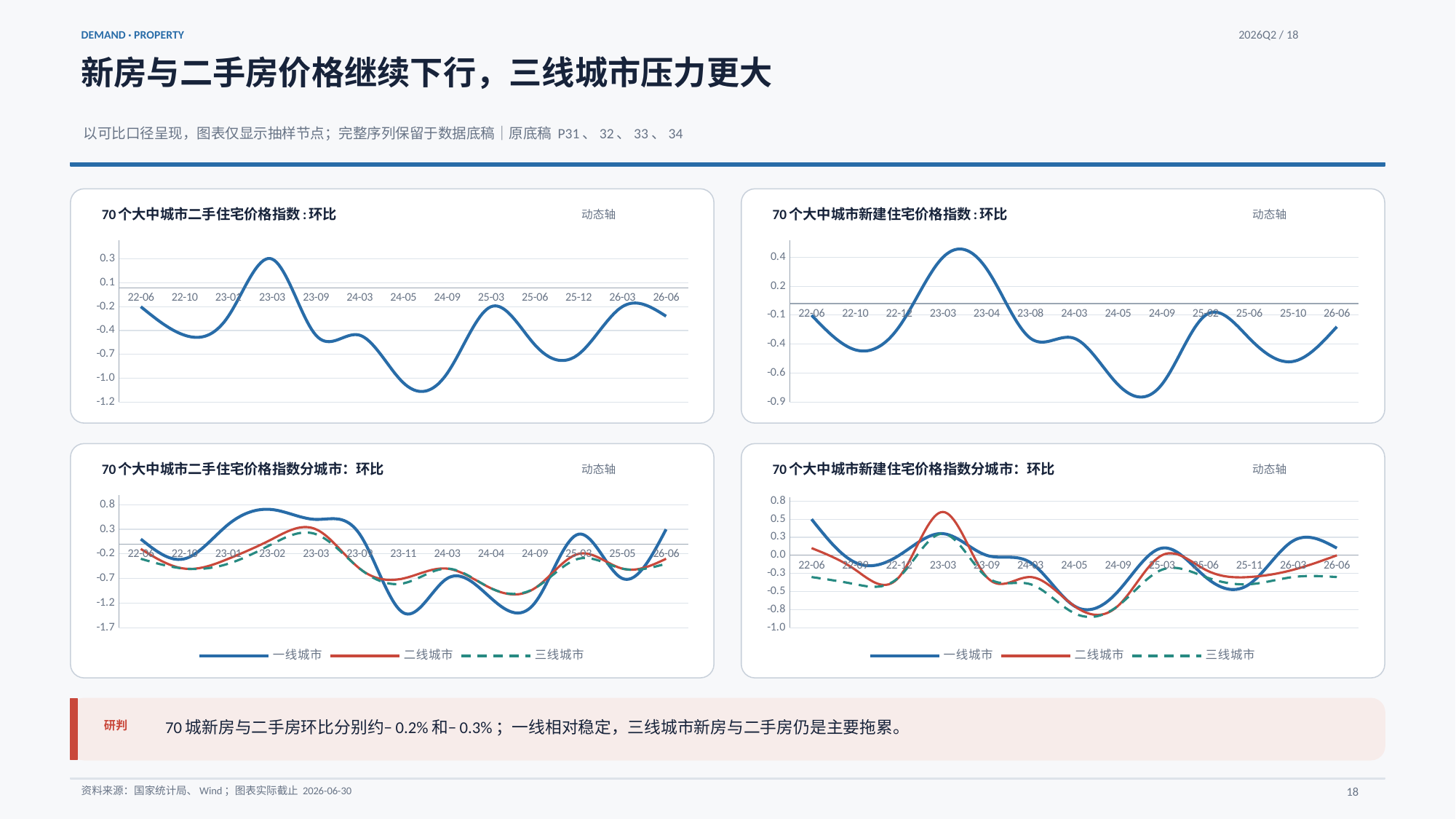

DEMAND · PROPERTY
2026Q2 / 18
新房与二手房价格继续下行，三线城市压力更大
以可比口径呈现，图表仅显示抽样节点；完整序列保留于数据底稿｜原底稿 P31、32、33、34

70个大中城市二手住宅价格指数:环比
70个大中城市新建住宅价格指数:环比
动态轴
动态轴

### Chart

| Category |  |
|---|---|
| 22-06 | -0.2 |
| 22-10 | -0.5 |
| 23-01 | -0.3 |
| 23-03 | 0.3 |
| 23-09 | -0.5 |
| 24-03 | -0.5 |
| 24-05 | -1.0 |
| 24-09 | -0.9 |
| 25-03 | -0.2 |
| 25-06 | -0.6 |
| 25-12 | -0.7 |
| 26-03 | -0.2 |
| 26-06 | -0.3 |

### Chart

| Category |  |
|---|---|
| 22-06 | -0.1 |
| 22-10 | -0.4 |
| 22-12 | -0.2 |
| 23-03 | 0.4 |
| 23-04 | 0.3 |
| 23-08 | -0.3 |
| 24-03 | -0.3 |
| 24-05 | -0.7 |
| 24-09 | -0.7 |
| 25-02 | -0.1 |
| 25-06 | -0.3 |
| 25-10 | -0.5 |
| 26-06 | -0.2 |

70个大中城市二手住宅价格指数分城市：环比
70个大中城市新建住宅价格指数分城市：环比
动态轴
动态轴

### Chart

| Category |  |  |  |
|---|---|---|---|
| 22-06 | 0.1 | -0.1 | -0.3 |
| 22-10 | -0.3 | -0.5 | -0.5 |
| 23-01 | 0.4 | -0.3 | -0.4 |
| 23-02 | 0.7 | 0.1 | 0.0 |
| 23-03 | 0.5 | 0.3 | 0.2 |
| 23-09 | 0.2 | -0.5 | -0.5 |
| 23-11 | -1.4 | -0.7 | -0.8 |
| 24-03 | -0.7 | -0.5 | -0.5 |
| 24-04 | -1.1 | -0.9 | -0.9 |
| 24-09 | -1.2 | -0.9 | -0.9 |
| 25-03 | 0.2 | -0.2 | -0.3 |
| 25-05 | -0.7 | -0.5 | -0.5 |
| 26-06 | 0.3 | -0.3 | -0.4 |

### Chart

| Category |  |  |  |
|---|---|---|---|
| 22-06 | 0.5 | 0.1 | -0.3 |
| 22-09 | -0.1 | -0.2 | -0.4 |
| 22-12 | 0.0 | -0.3 | -0.3 |
| 23-03 | 0.3 | 0.6 | 0.3 |
| 23-09 | 0.0 | -0.3 | -0.3 |
| 24-03 | -0.1 | -0.3 | -0.4 |
| 24-05 | -0.7 | -0.7 | -0.8 |
| 24-09 | -0.5 | -0.7 | -0.7 |
| 25-03 | 0.1 | 0.0 | -0.2 |
| 25-06 | -0.3 | -0.2 | -0.3 |
| 25-11 | -0.4 | -0.3 | -0.4 |
| 26-03 | 0.2 | -0.2 | -0.3 |
| 26-06 | 0.1 | 0.0 | -0.3 |

70城新房与二手房环比分别约−0.2%和−0.3%；一线相对稳定，三线城市新房与二手房仍是主要拖累。
研判

资料来源：国家统计局、Wind；图表实际截止 2026-06-30
18